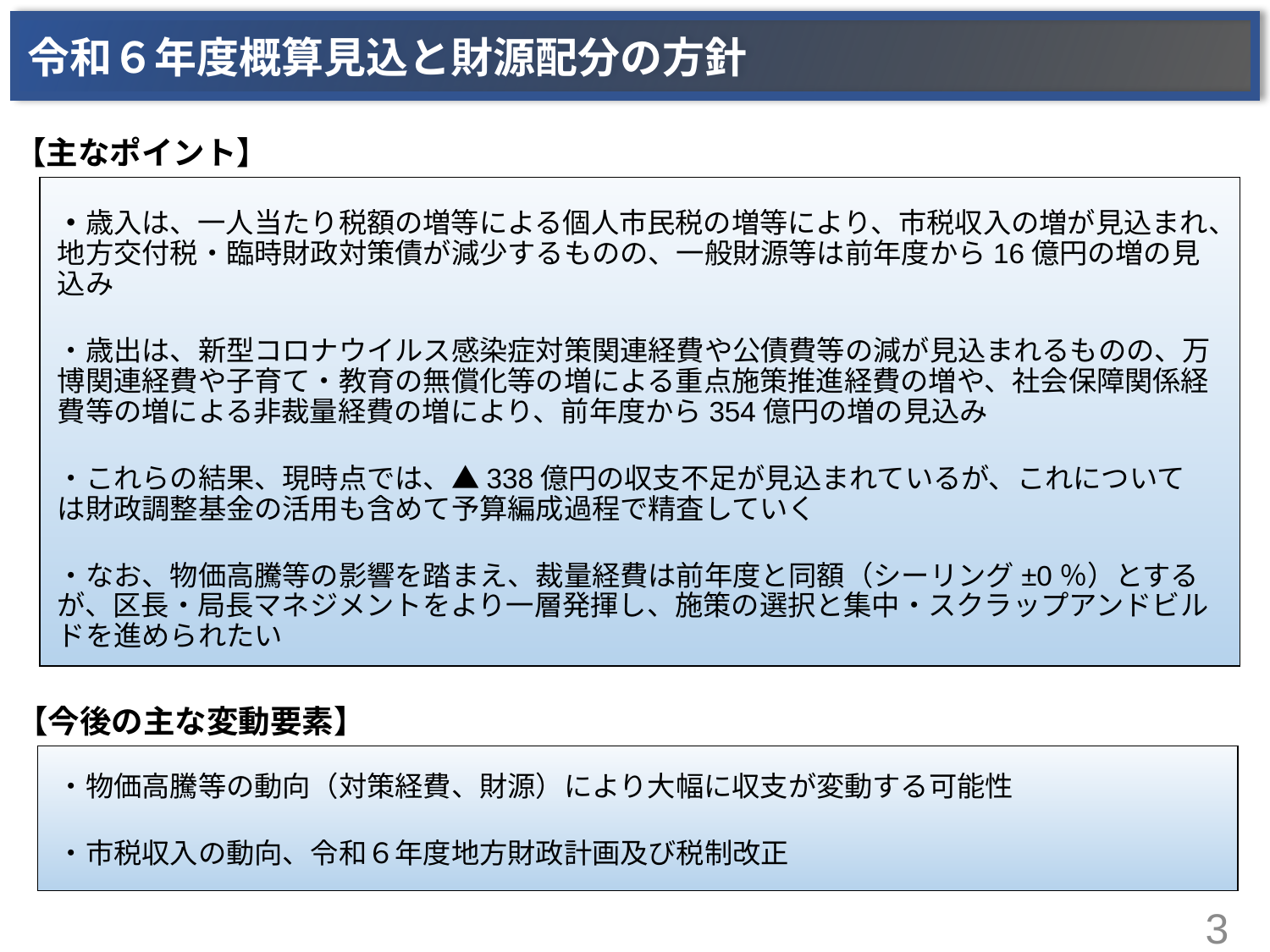

まとめ
令和６年度概算見込と財源配分の方針
【主なポイント】

・歳入は、一人当たり税額の増等による個人市民税の増等により、市税収入の増が見込まれ、地方交付税・臨時財政対策債が減少するものの、一般財源等は前年度から16億円の増の見込み

・歳出は、新型コロナウイルス感染症対策関連経費や公債費等の減が見込まれるものの、万博関連経費や子育て・教育の無償化等の増による重点施策推進経費の増や、社会保障関係経費等の増による非裁量経費の増により、前年度から354億円の増の見込み

・これらの結果、現時点では、▲338億円の収支不足が見込まれているが、これについては財政調整基金の活用も含めて予算編成過程で精査していく

・なお、物価高騰等の影響を踏まえ、裁量経費は前年度と同額（シーリング±0％）とするが、区長・局長マネジメントをより一層発揮し、施策の選択と集中・スクラップアンドビルドを進められたい
【今後の主な変動要素】

・物価高騰等の動向（対策経費、財源）により大幅に収支が変動する可能性

・市税収入の動向、令和６年度地方財政計画及び税制改正
3